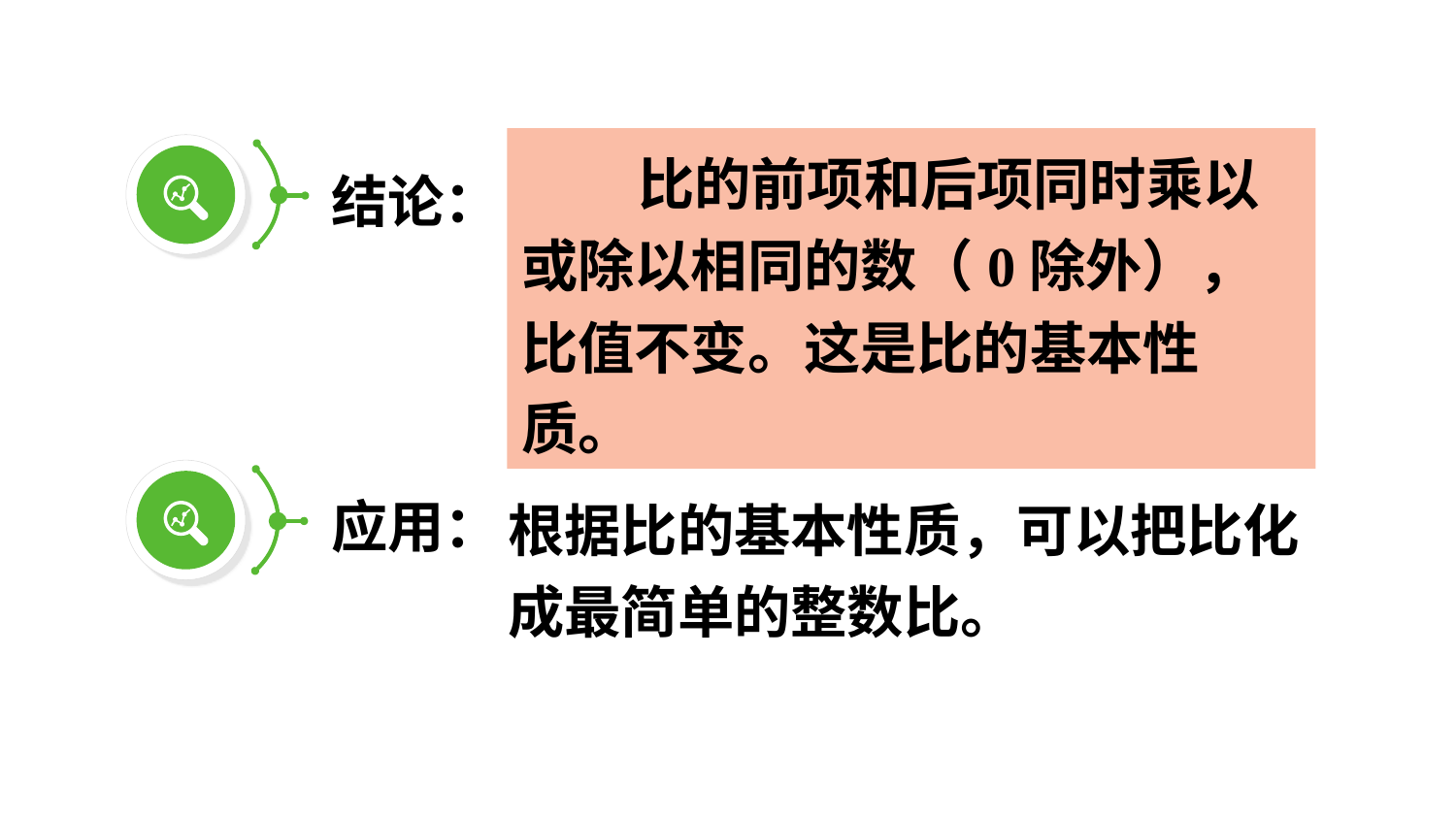

比的前项和后项同时乘以或除以相同的数（0除外），比值不变。这是比的基本性质。

结论：

应用：
根据比的基本性质，可以把比化成最简单的整数比。